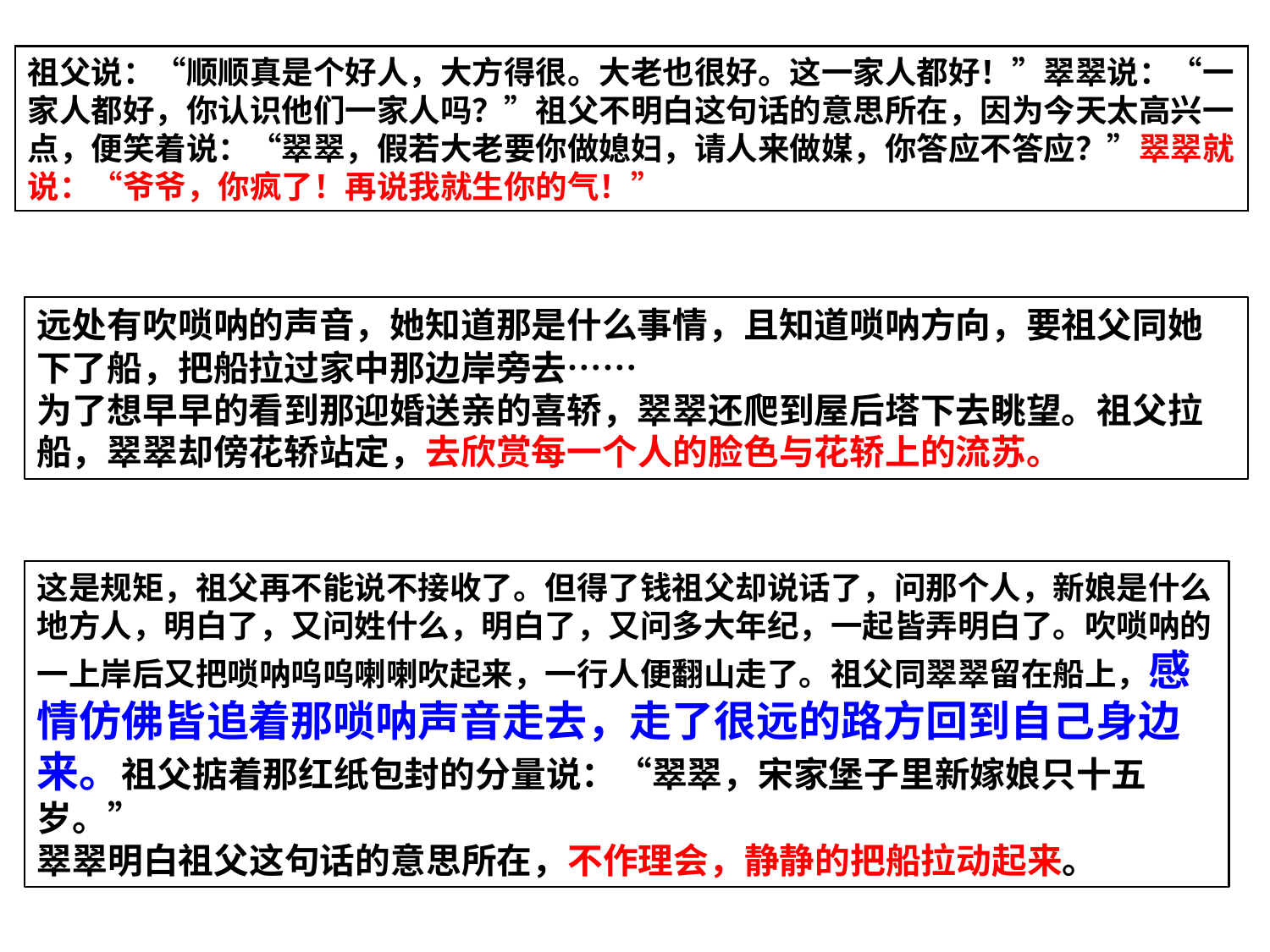

祖父说：“顺顺真是个好人，大方得很。大老也很好。这一家人都好！”翠翠说：“一家人都好，你认识他们一家人吗？”祖父不明白这句话的意思所在，因为今天太高兴一点，便笑着说：“翠翠，假若大老要你做媳妇，请人来做媒，你答应不答应？”翠翠就说：“爷爷，你疯了！再说我就生你的气！”
远处有吹唢呐的声音，她知道那是什么事情，且知道唢呐方向，要祖父同她下了船，把船拉过家中那边岸旁去……
为了想早早的看到那迎婚送亲的喜轿，翠翠还爬到屋后塔下去眺望。祖父拉船，翠翠却傍花轿站定，去欣赏每一个人的脸色与花轿上的流苏。
这是规矩，祖父再不能说不接收了。但得了钱祖父却说话了，问那个人，新娘是什么地方人，明白了，又问姓什么，明白了，又问多大年纪，一起皆弄明白了。吹唢呐的一上岸后又把唢呐呜呜喇喇吹起来，一行人便翻山走了。祖父同翠翠留在船上，感情仿佛皆追着那唢呐声音走去，走了很远的路方回到自己身边来。祖父掂着那红纸包封的分量说：“翠翠，宋家堡子里新嫁娘只十五岁。”
翠翠明白祖父这句话的意思所在，不作理会，静静的把船拉动起来。